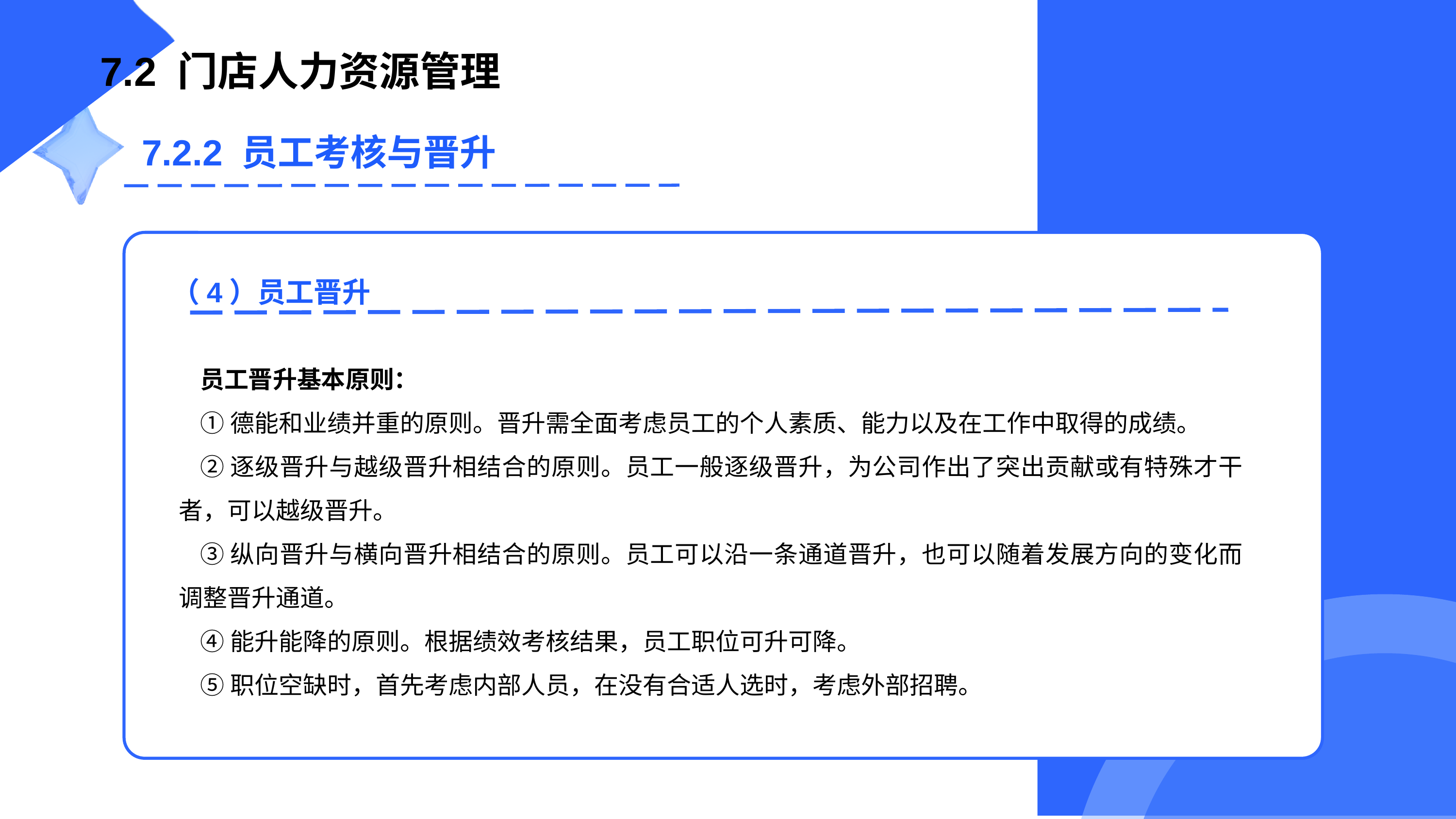

7.2 门店人力资源管理

7.2.2 员工考核与晋升

员工晋升基本原则：
①德能和业绩并重的原则。晋升需全面考虑员工的个人素质、能力以及在工作中取得的成绩。
②逐级晋升与越级晋升相结合的原则。员工一般逐级晋升，为公司作出了突出贡献或有特殊才干者，可以越级晋升。
③纵向晋升与横向晋升相结合的原则。员工可以沿一条通道晋升，也可以随着发展方向的变化而调整晋升通道。
④能升能降的原则。根据绩效考核结果，员工职位可升可降。
⑤职位空缺时，首先考虑内部人员，在没有合适人选时，考虑外部招聘。
（4）员工晋升